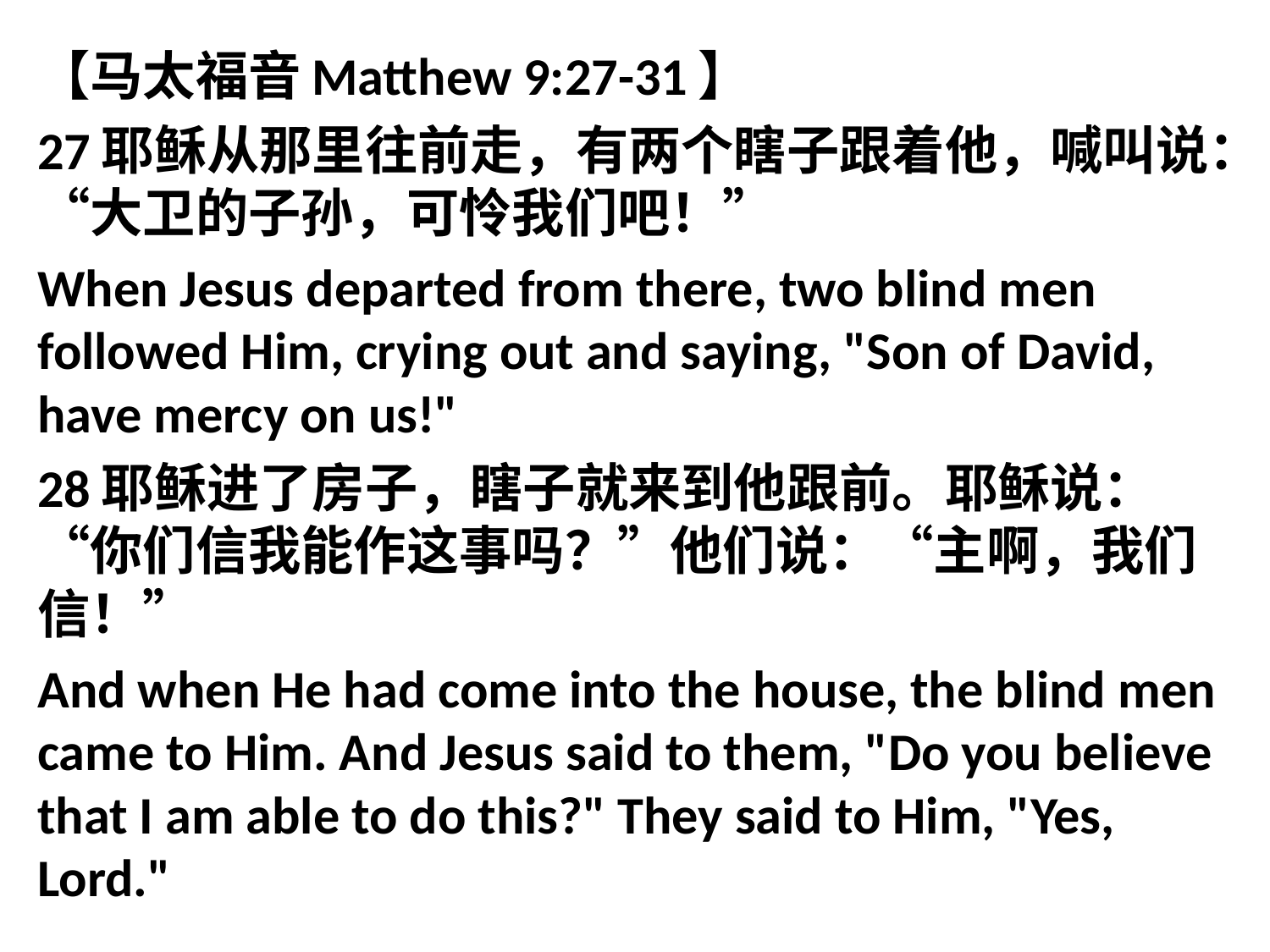

【马太福音Matthew 9:27-31】
27耶稣从那里往前走，有两个瞎子跟着他，喊叫说：“大卫的子孙，可怜我们吧！”
When Jesus departed from there, two blind men followed Him, crying out and saying, "Son of David, have mercy on us!"
28耶稣进了房子，瞎子就来到他跟前。耶稣说：“你们信我能作这事吗？”他们说：“主啊，我们信！”
And when He had come into the house, the blind men came to Him. And Jesus said to them, "Do you believe that I am able to do this?" They said to Him, "Yes, Lord."